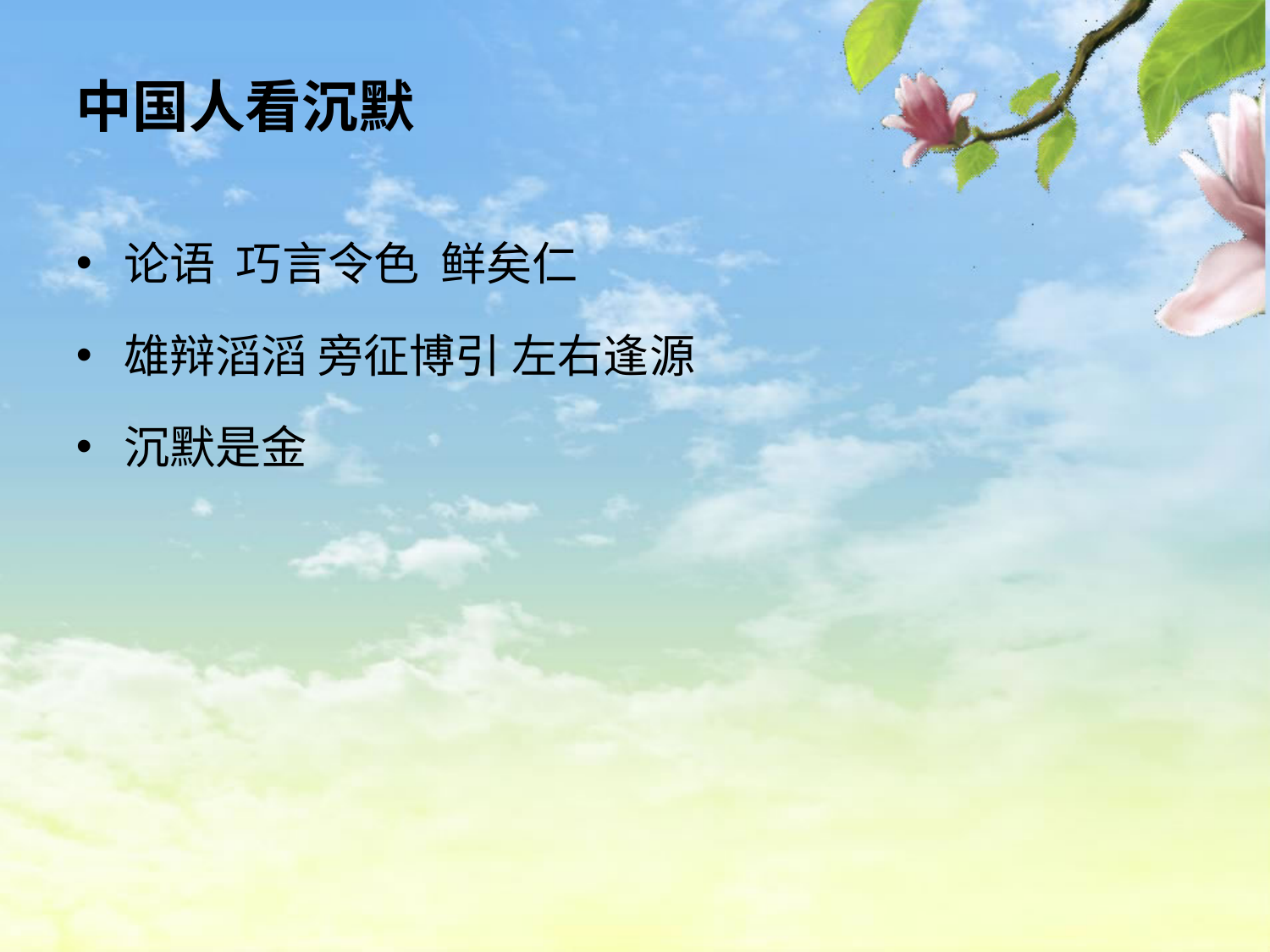

# 中国人看沉默
论语  巧言令色  鲜矣仁
雄辩滔滔 旁征博引 左右逢源
沉默是金